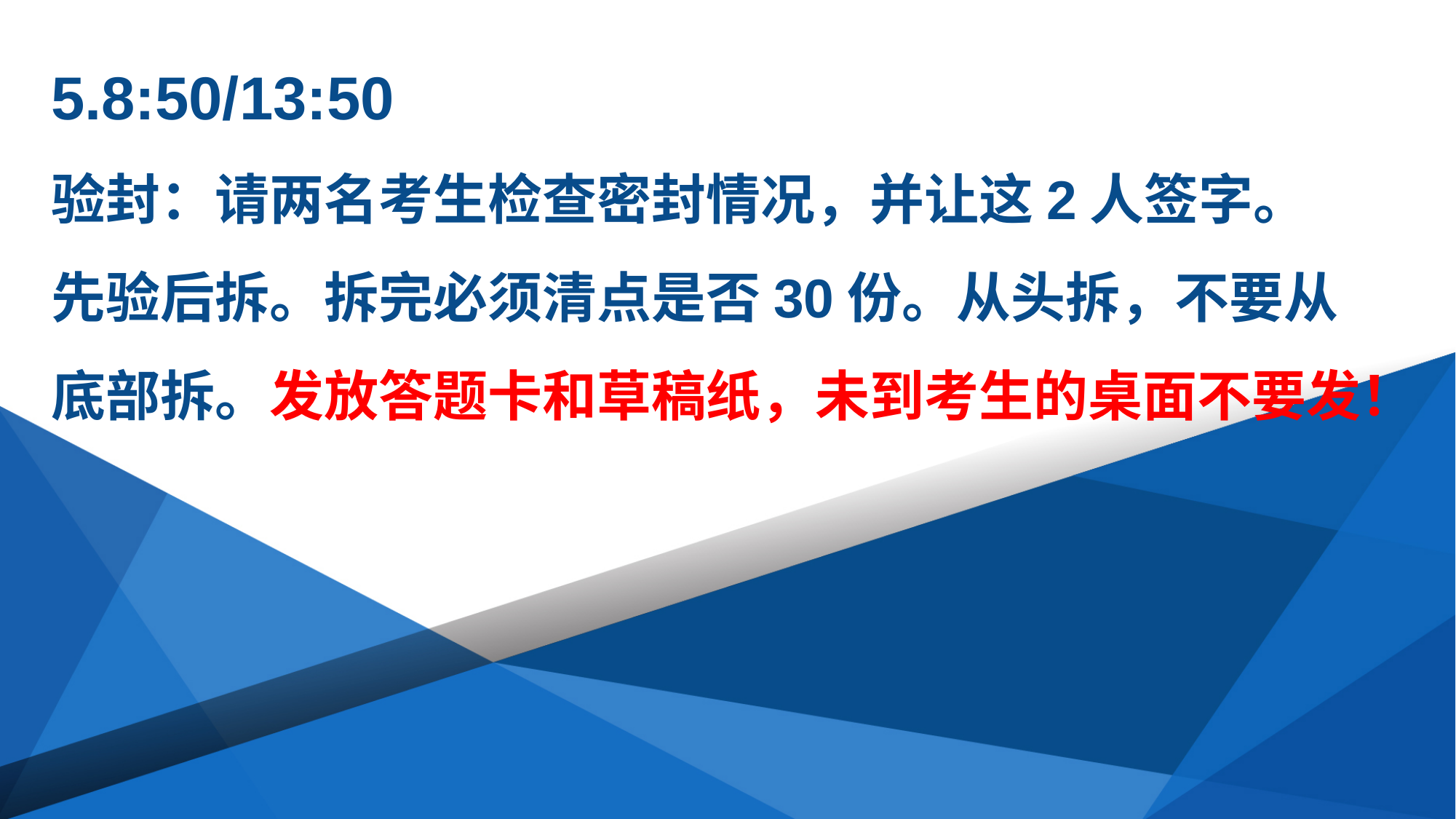

5.8:50/13:50
验封：请两名考生检查密封情况，并让这2人签字。
先验后拆。拆完必须清点是否30份。从头拆，不要从底部拆。发放答题卡和草稿纸，未到考生的桌面不要发！